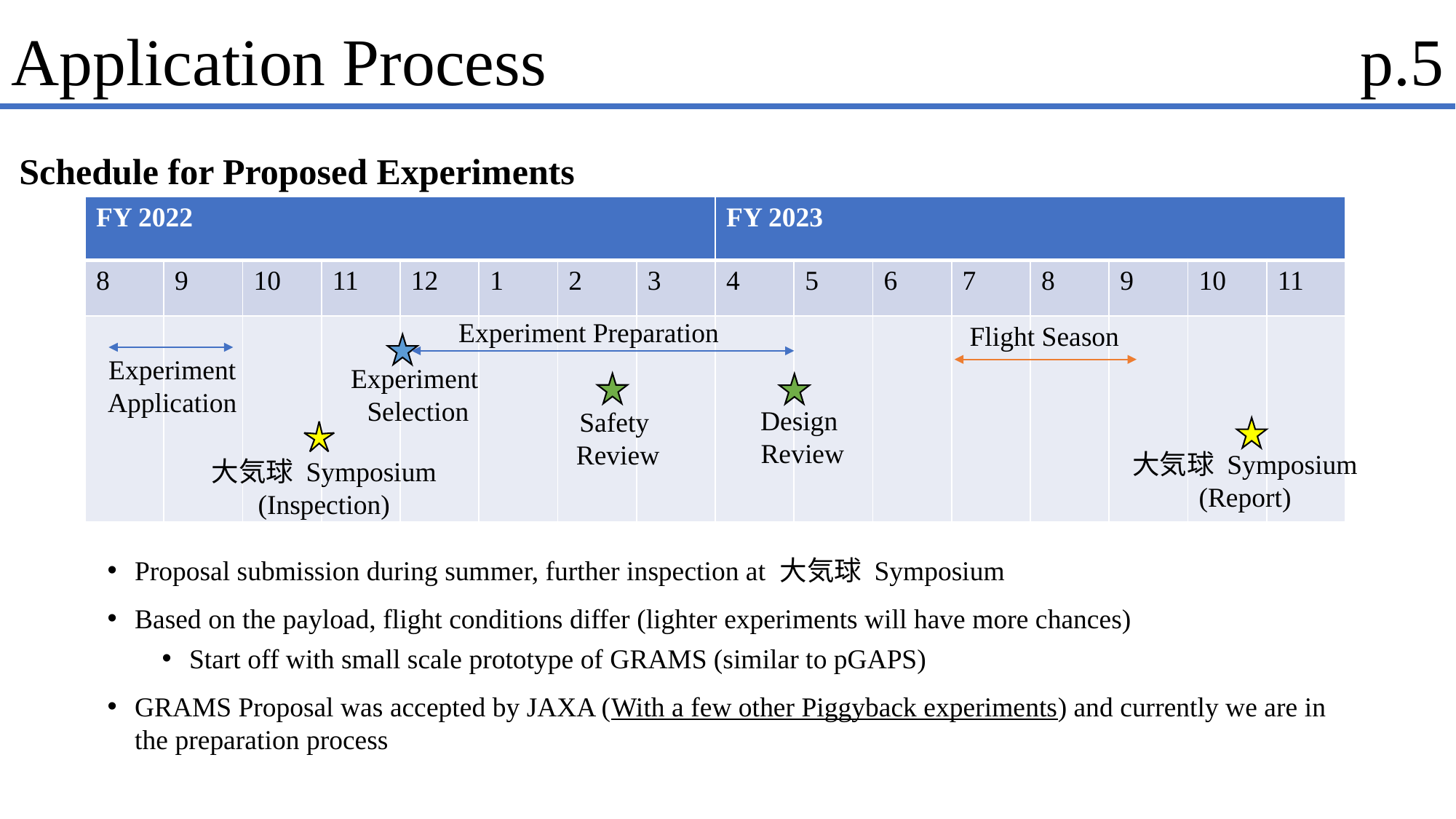

Application Process
p.5
Schedule for Proposed Experiments
| FY 2022 |  |  |  |  |  |  |  | FY 2023 |  |  |  |  |  |  |  |
| --- | --- | --- | --- | --- | --- | --- | --- | --- | --- | --- | --- | --- | --- | --- | --- |
| 8 | 9 | 10 | 11 | 12 | 1 | 2 | 3 | 4 | 5 | 6 | 7 | 8 | 9 | 10 | 11 |
|  |  |  |  |  |  |  |  |  |  |  |  |  |  |  |  |
Experiment Preparation
Flight Season

Experiment Application
Experiment
Selection

Design
 Review
Safety
Review

大気球 Symposium
(Report)
大気球 Symposium
(Inspection)
Proposal submission during summer, further inspection at 大気球 Symposium
Based on the payload, flight conditions differ (lighter experiments will have more chances)
Start off with small scale prototype of GRAMS (similar to pGAPS)
GRAMS Proposal was accepted by JAXA (With a few other Piggyback experiments) and currently we are in the preparation process